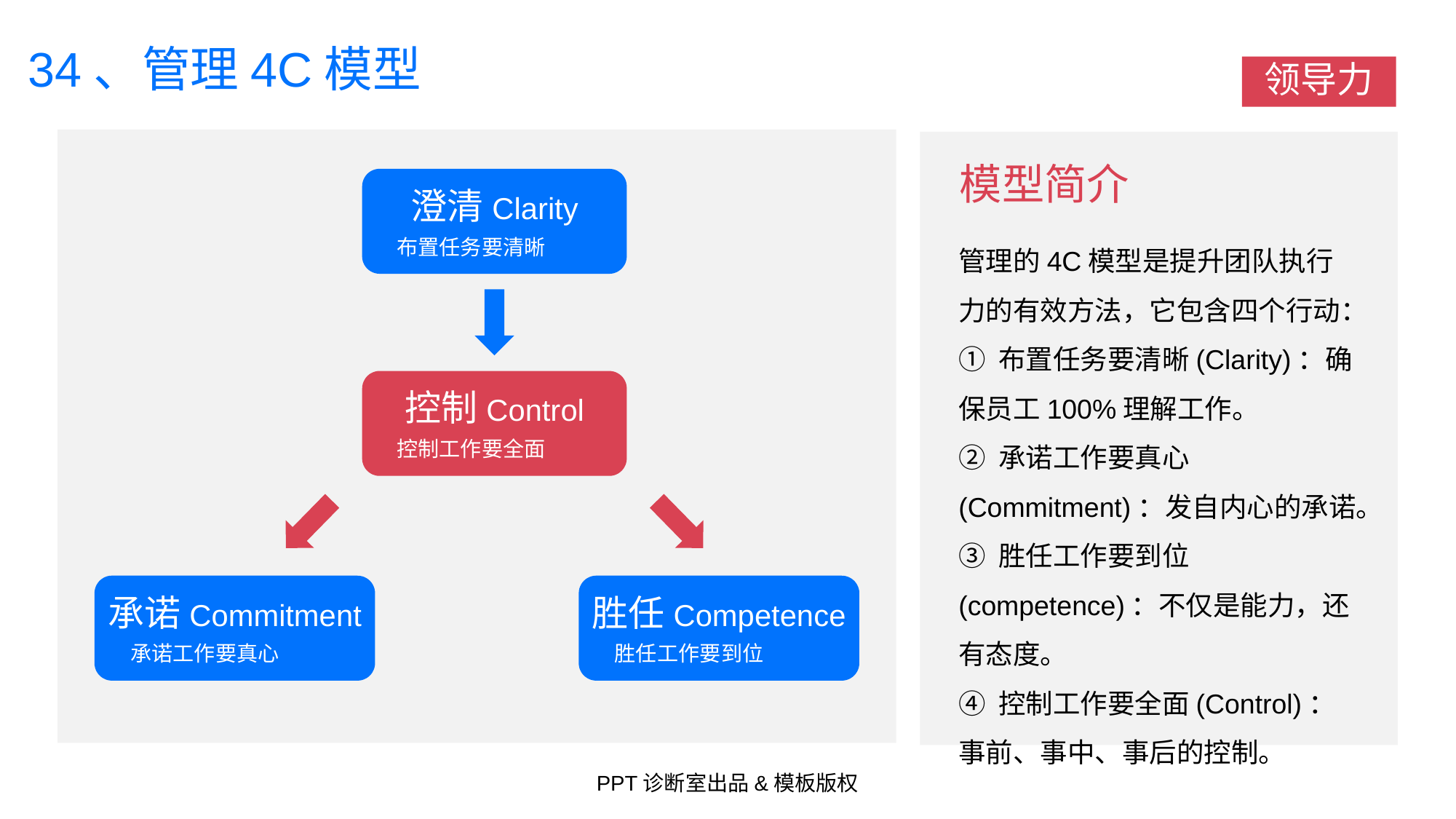

34、管理4C模型
领导力

模型简介
管理的4C模型是提升团队执行力的有效方法，它包含四个行动：
① 布置任务要清晰(Clarity)：确保员工100%理解工作。
② 承诺工作要真心(Commitment)：发自内心的承诺。
③ 胜任工作要到位(competence)：不仅是能力，还有态度。
④ 控制工作要全面(Control)：事前、事中、事后的控制。

澄清Clarity
布置任务要清晰

控制Control
控制工作要全面

承诺Commitment
承诺工作要真心

胜任Competence
胜任工作要到位
PPT诊断室出品&模板版权